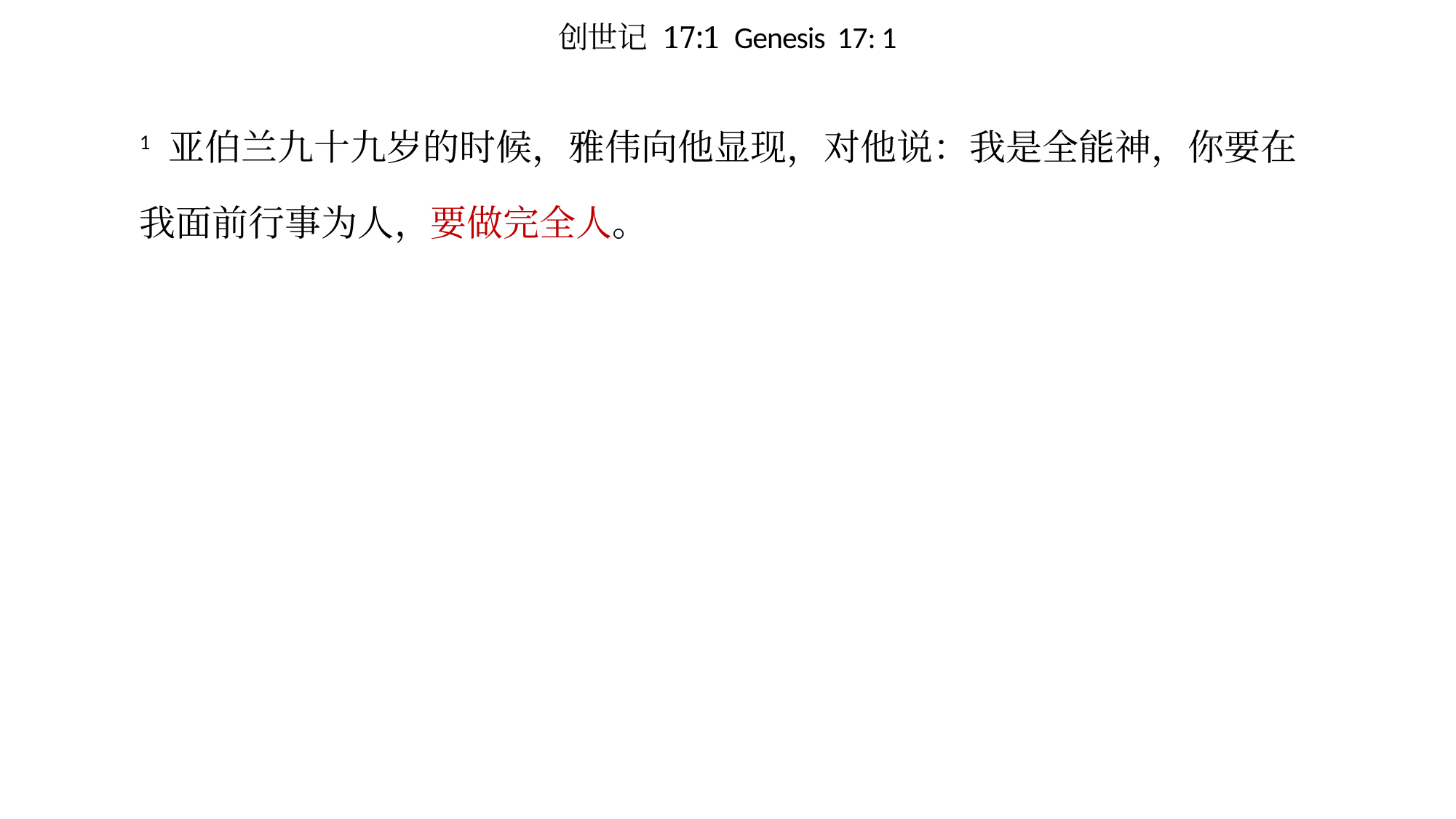

# 创世记 17:1  Genesis  17: 1
1 亚伯兰九十九岁的时候，雅伟向他显现，对他说：我是全能神，你要在我面前行事为人，要做完全人。